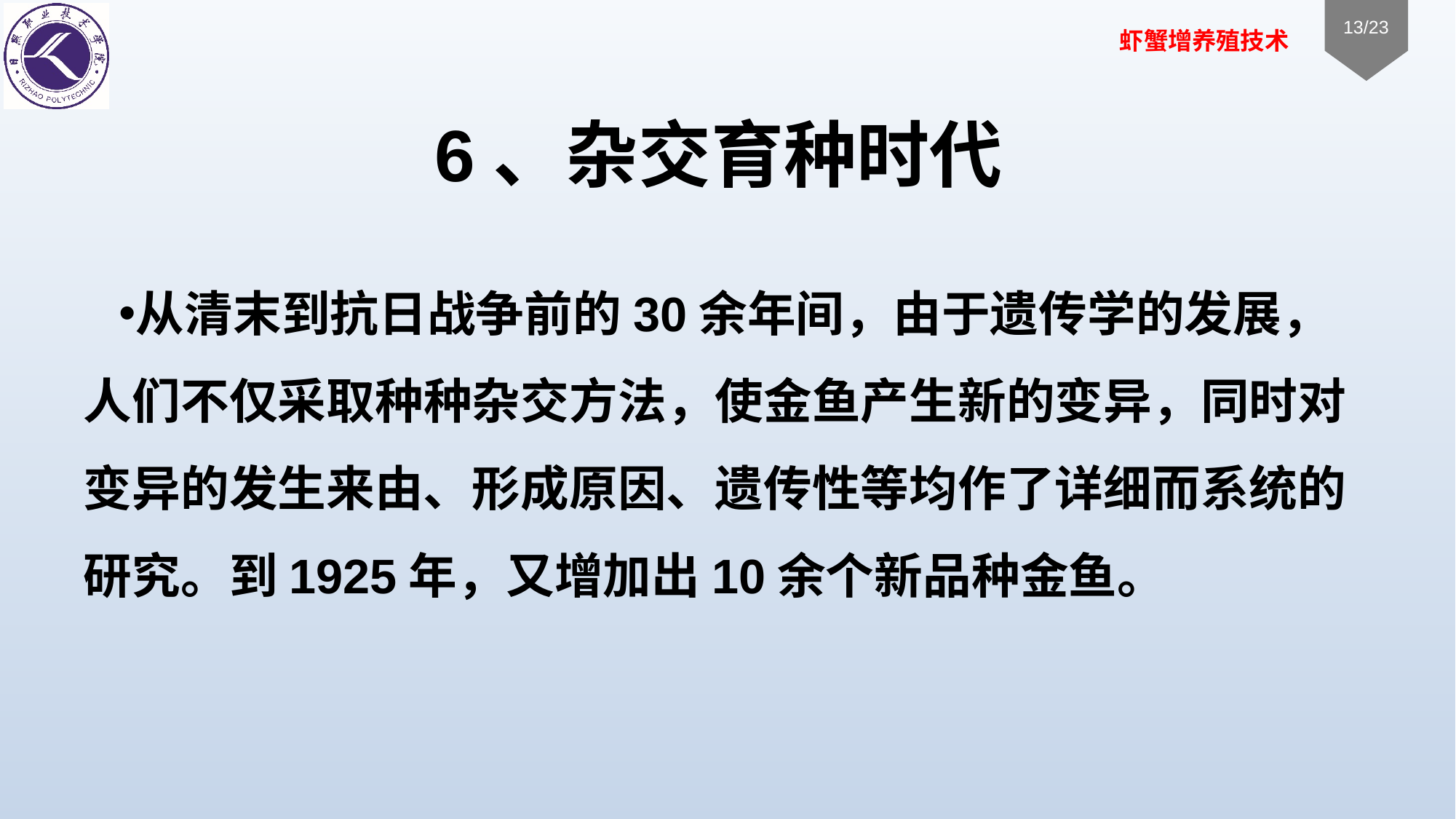

# 6、杂交育种时代
从清末到抗日战争前的30余年间，由于遗传学的发展，人们不仅采取种种杂交方法，使金鱼产生新的变异，同时对变异的发生来由、形成原因、遗传性等均作了详细而系统的研究。到1925年，又增加出10余个新品种金鱼。